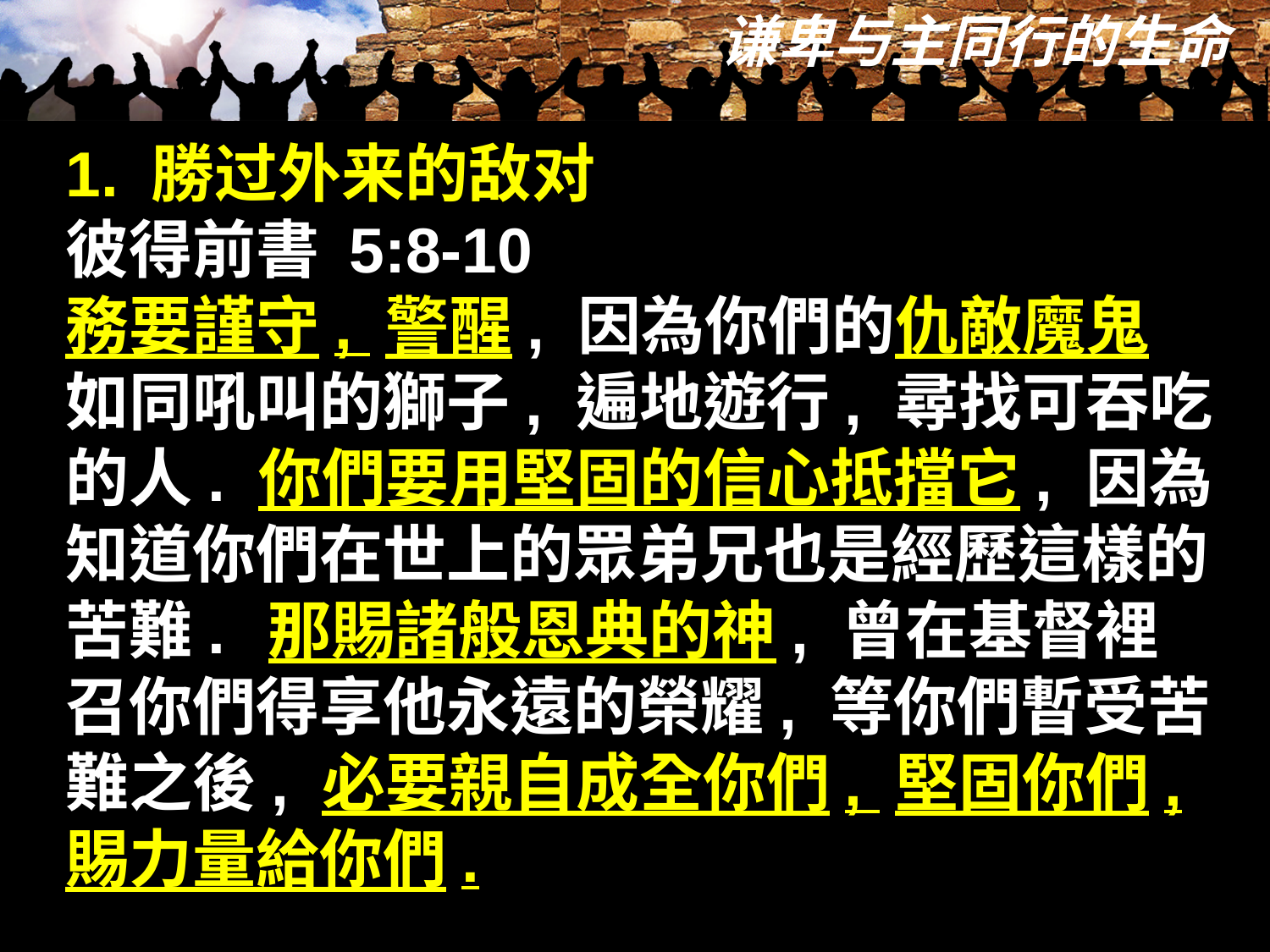

1. 勝过外来的敌对
彼得前書 5:8-10
務要謹守, 警醒, 因為你們的仇敵魔鬼
如同吼叫的獅子, 遍地遊行, 尋找可吞吃
的人. 你們要用堅固的信心抵擋它, 因為知道你們在世上的眾弟兄也是經歷這樣的苦難.  那賜諸般恩典的神, 曾在基督裡召你們得享他永遠的榮耀, 等你們暫受苦難之後, 必要親自成全你們, 堅固你們, 賜力量給你們.